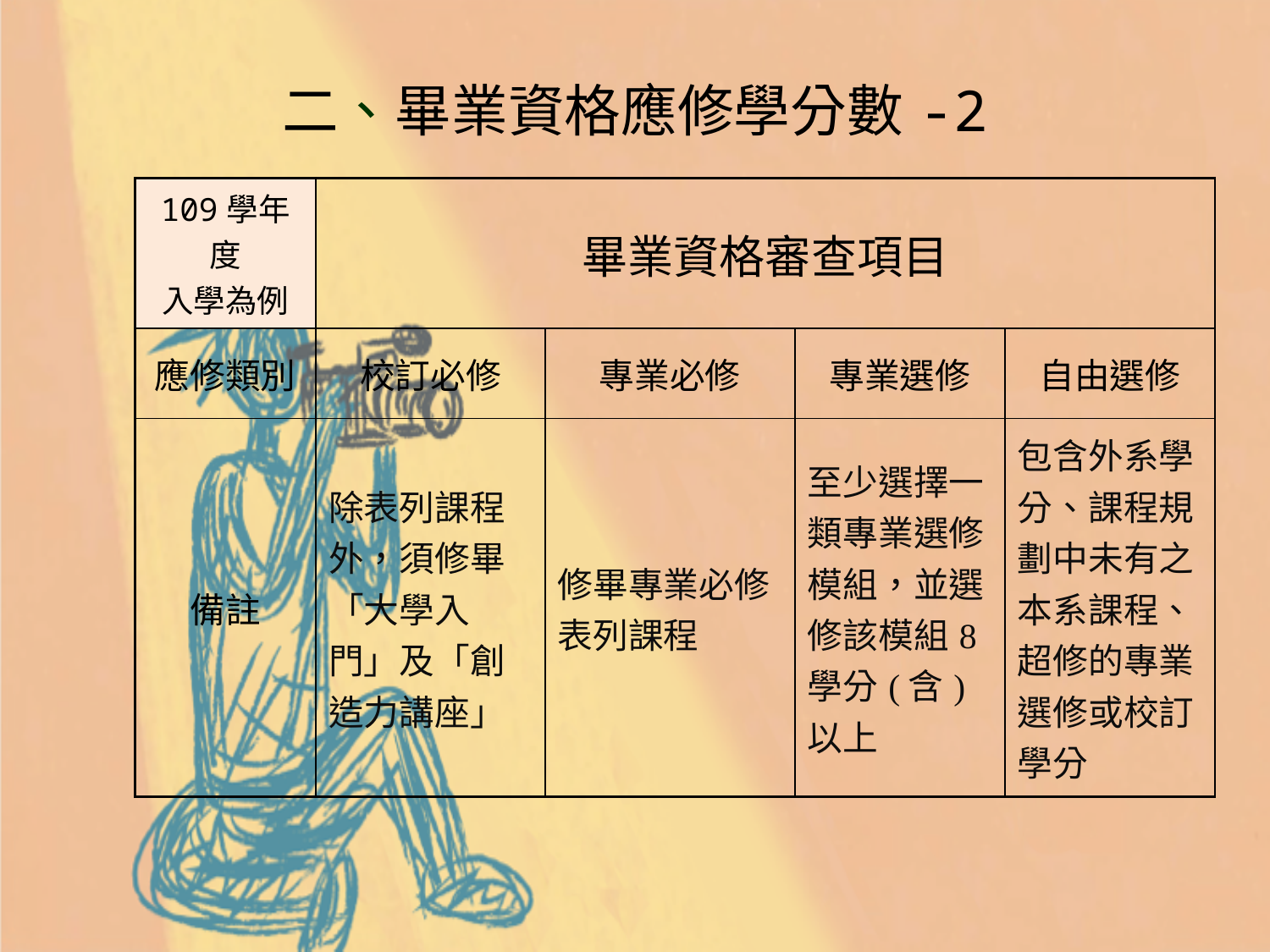

# 二、畢業資格應修學分數-2
| 109學年度 入學為例 | 畢業資格審查項目 |  |  |  |
| --- | --- | --- | --- | --- |
| 應修類別 | 校訂必修 | 專業必修 | 專業選修 | 自由選修 |
| 備註 | 除表列課程外，須修畢「大學入門」及「創造力講座」 | 修畢專業必修表列課程 | 至少選擇一類專業選修模組，並選修該模組8學分(含)以上 | 包含外系學分、課程規劃中未有之本系課程、超修的專業選修或校訂學分 |
4